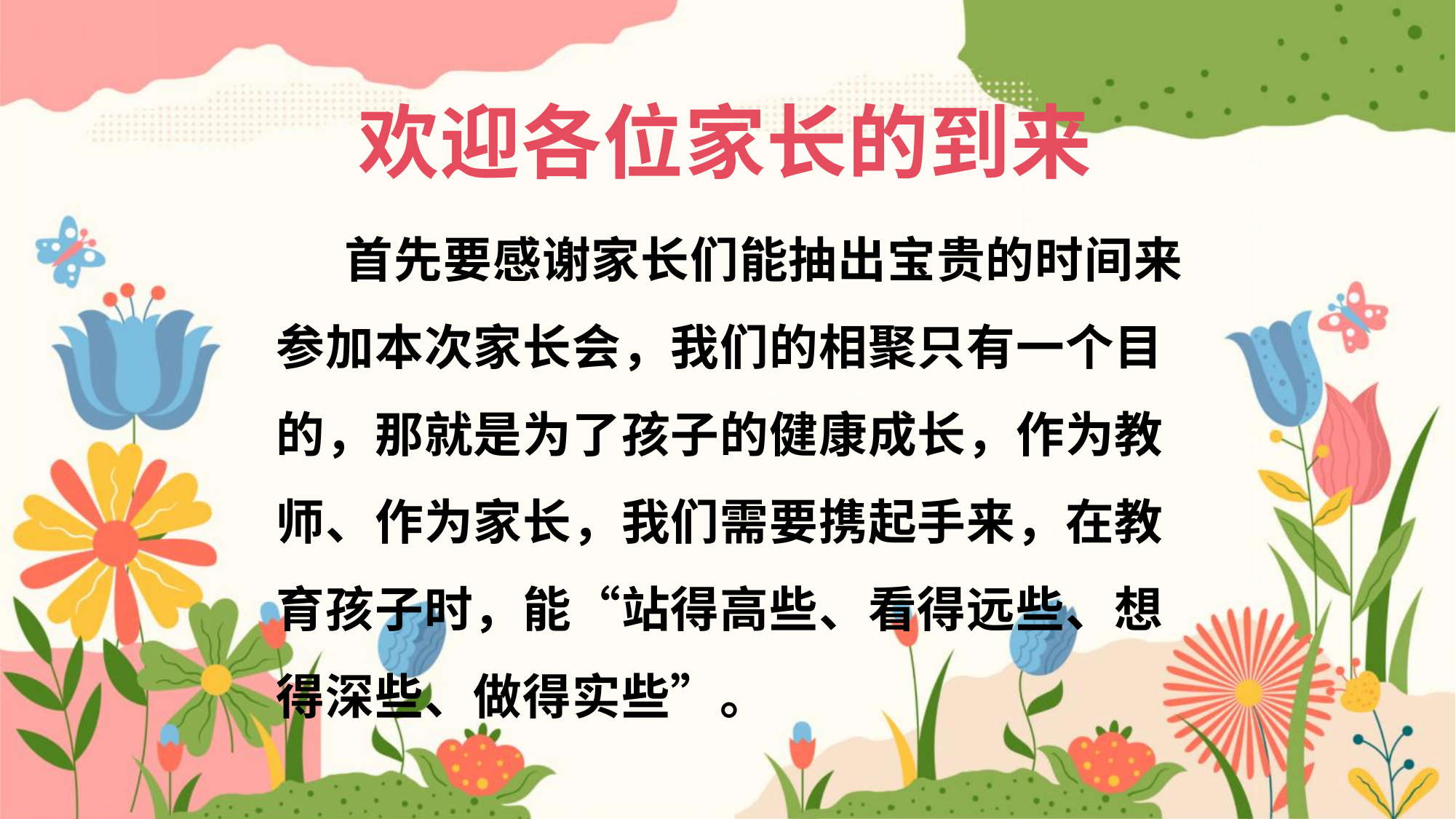

欢迎各位家长的到来
       首先要感谢家长们能抽出宝贵的时间来参加本次家长会，我们的相聚只有一个目的，那就是为了孩子的健康成长，作为教师、作为家长，我们需要携起手来，在教育孩子时，能“站得高些、看得远些、想得深些、做得实些”。